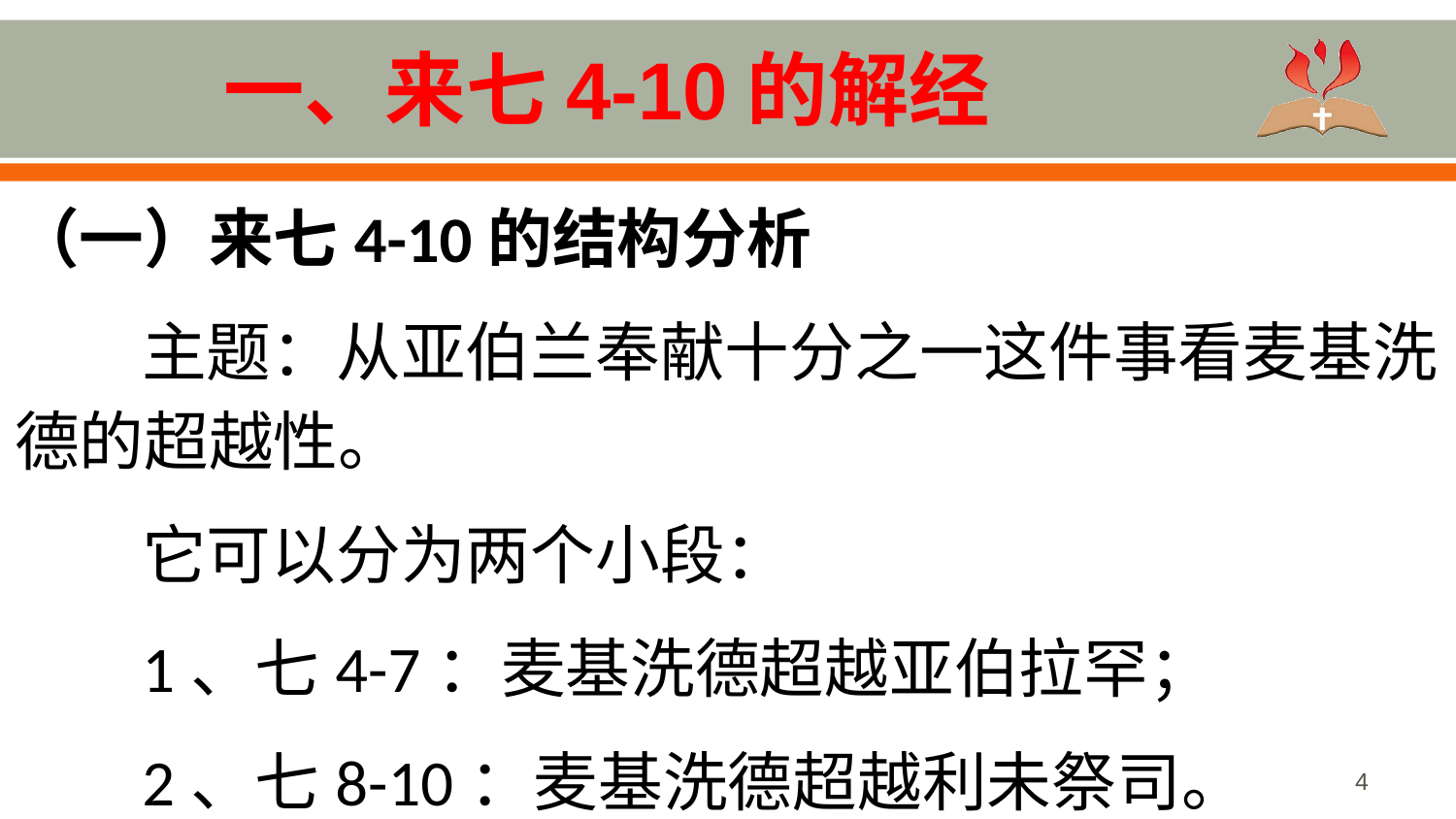

# 一、来七4-10的解经
（一）来七4-10的结构分析
主题：从亚伯兰奉献十分之一这件事看麦基洗德的超越性。
它可以分为两个小段：
1、七4-7：麦基洗德超越亚伯拉罕；
2、七8-10：麦基洗德超越利未祭司。

4